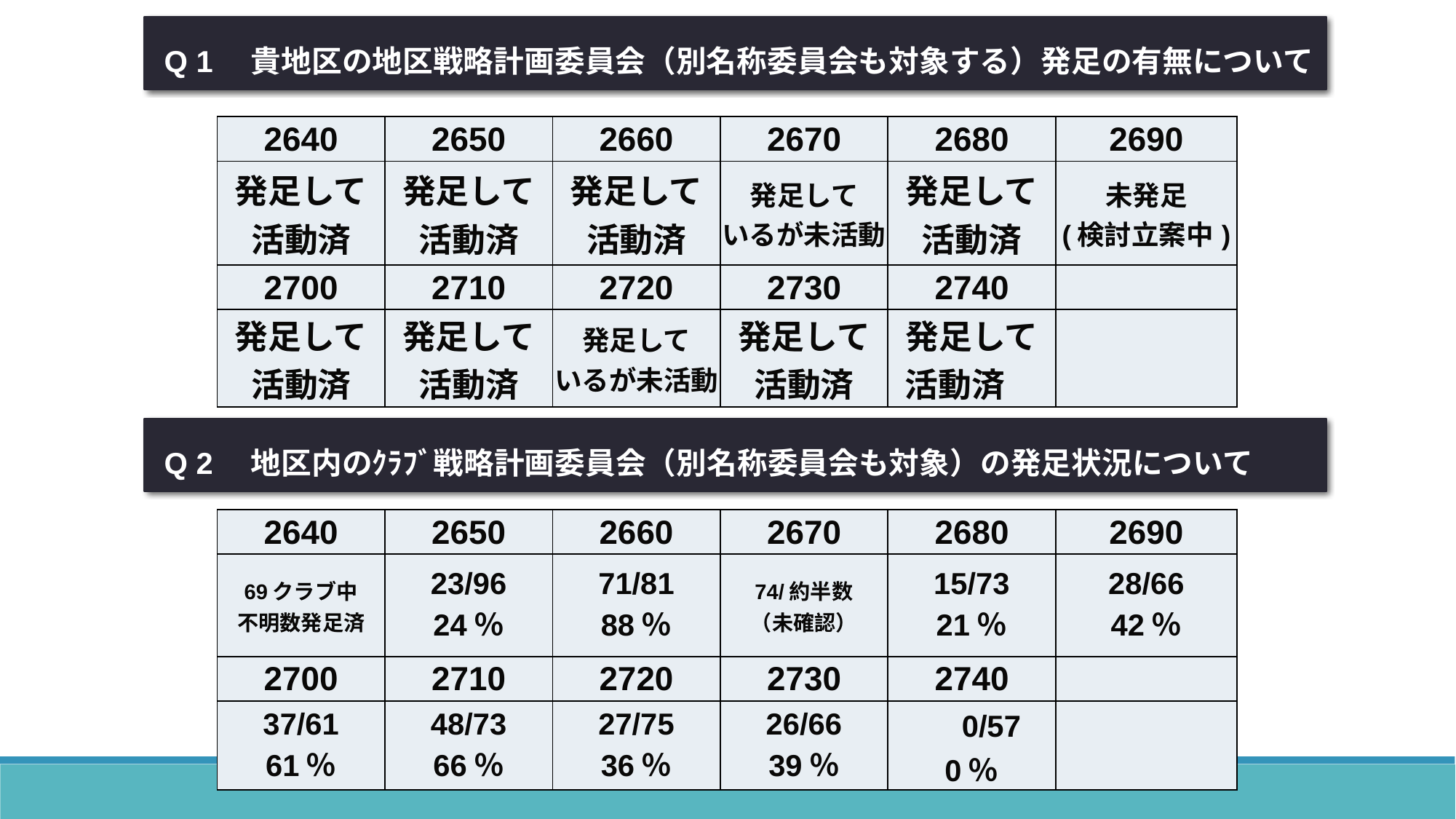

Q 1　貴地区の地区戦略計画委員会（別名称委員会も対象する）発足の有無について
| 2640 | 2650 | 2660 | 2670 | 2680 | 2690 |
| --- | --- | --- | --- | --- | --- |
| 発足して 活動済 | 発足して 活動済 | 発足して 活動済 | 発足して いるが未活動 | 発足して 活動済 | 未発足 (検討立案中) |
| 2700 | 2710 | 2720 | 2730 | 2740 |  |
| 発足して 活動済 | 発足して 活動済 | 発足して いるが未活動 | 発足して 活動済 | 発足して 活動済 |  |

Q 2　地区内のｸﾗﾌﾞ戦略計画委員会（別名称委員会も対象）の発足状況について
| 2640 | 2650 | 2660 | 2670 | 2680 | 2690 |
| --- | --- | --- | --- | --- | --- |
| 69クラブ中 不明数発足済 | 23/96 24％ | 71/81 88％ | 74/約半数 （未確認） | 15/73 21％ | 28/66 42％ |
| 2700 | 2710 | 2720 | 2730 | 2740 |  |
| 37/61 61％ | 48/73 66％ | 27/75 36％ | 26/66 39％ | 0/57 0％ |  |